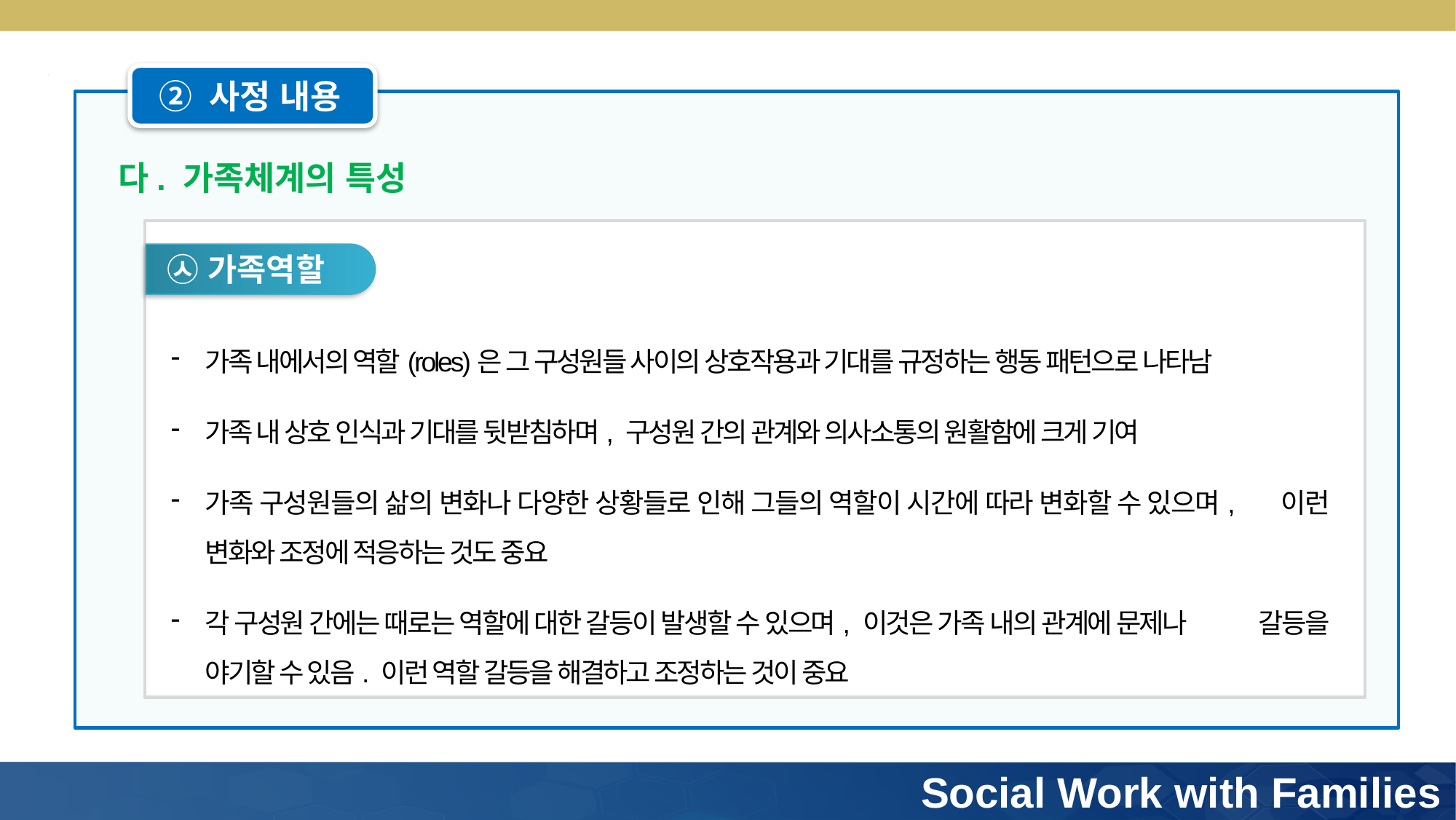

② 사정 내용

다. 가족체계의 특성

㉦ 가족역할
가족 내에서의 역할(roles)은 그 구성원들 사이의 상호작용과 기대를 규정하는 행동 패턴으로 나타남

가족 내 상호 인식과 기대를 뒷받침하며, 구성원 간의 관계와 의사소통의 원활함에 크게 기여

가족 구성원들의 삶의 변화나 다양한 상황들로 인해 그들의 역할이 시간에 따라 변화할 수 있으며,      이런 변화와 조정에 적응하는 것도 중요

각 구성원 간에는 때로는 역할에 대한 갈등이 발생할 수 있으며, 이것은 가족 내의 관계에 문제나             갈등을 야기할 수 있음. 이런 역할 갈등을 해결하고 조정하는 것이 중요